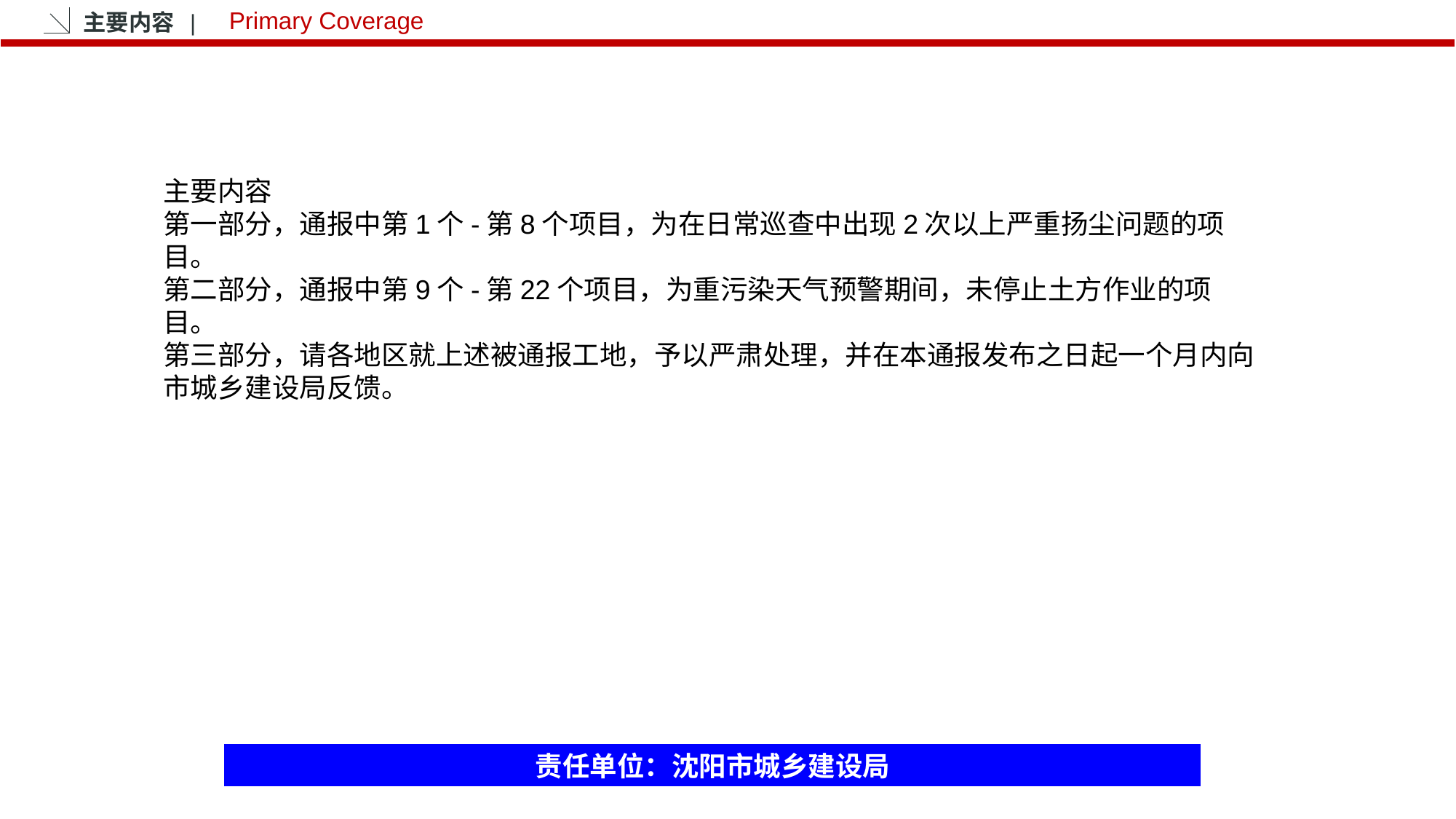

主要内容  |
Primary Coverage
主要内容
第一部分，通报中第1个-第8个项目，为在日常巡查中出现2次以上严重扬尘问题的项目。
第二部分，通报中第9个-第22个项目，为重污染天气预警期间，未停止土方作业的项目。
第三部分，请各地区就上述被通报工地，予以严肃处理，并在本通报发布之日起一个月内向市城乡建设局反馈。
责任单位：沈阳市城乡建设局